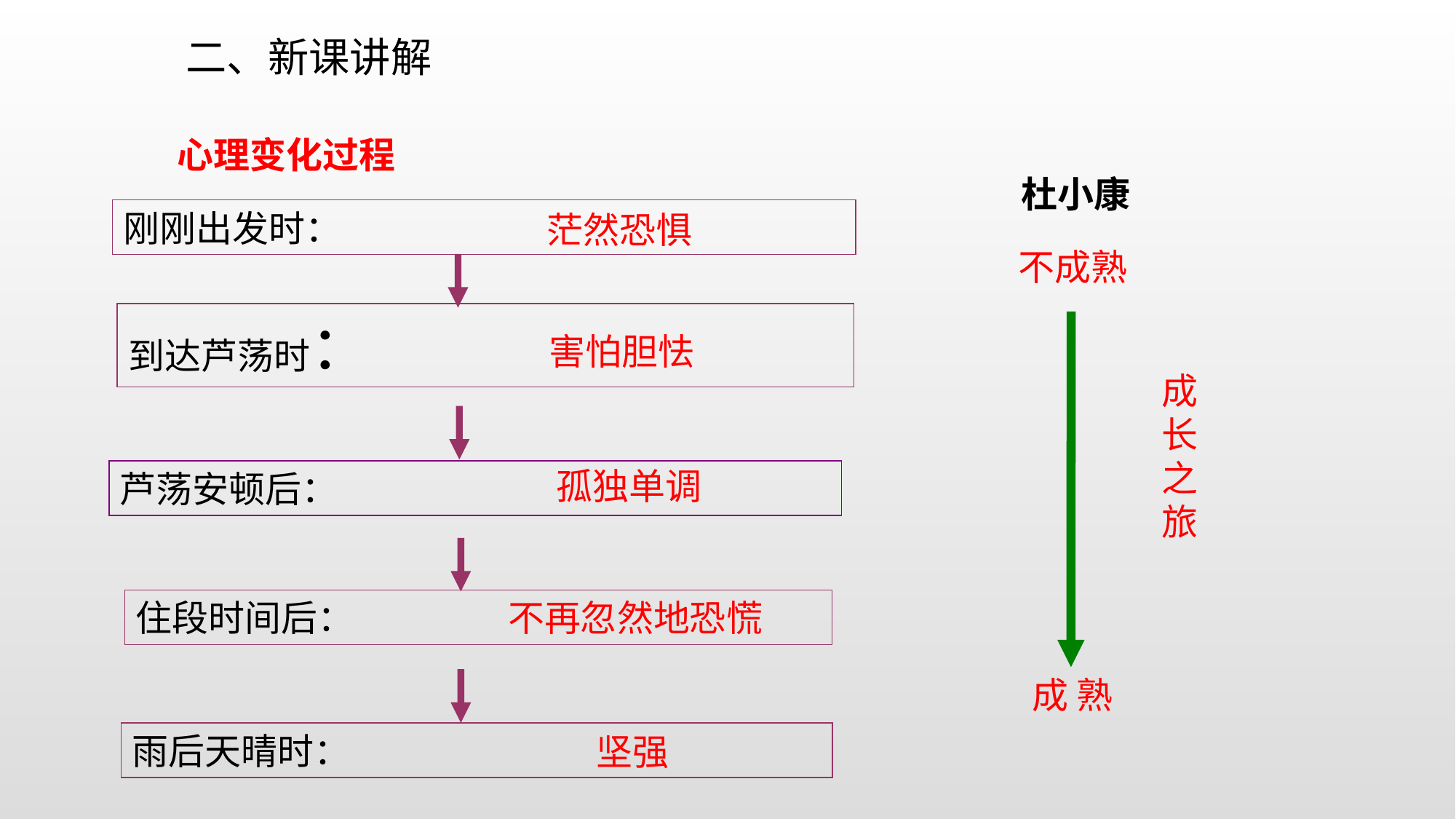

二、新课讲解

心理变化过程
杜小康
刚刚出发时：
茫然恐惧
不成熟

到达芦荡时：

害怕胆怯
成
长
之
旅

孤独单调
芦荡安顿后：

住段时间后：
不再忽然地恐慌
成 熟

雨后天晴时：
坚强